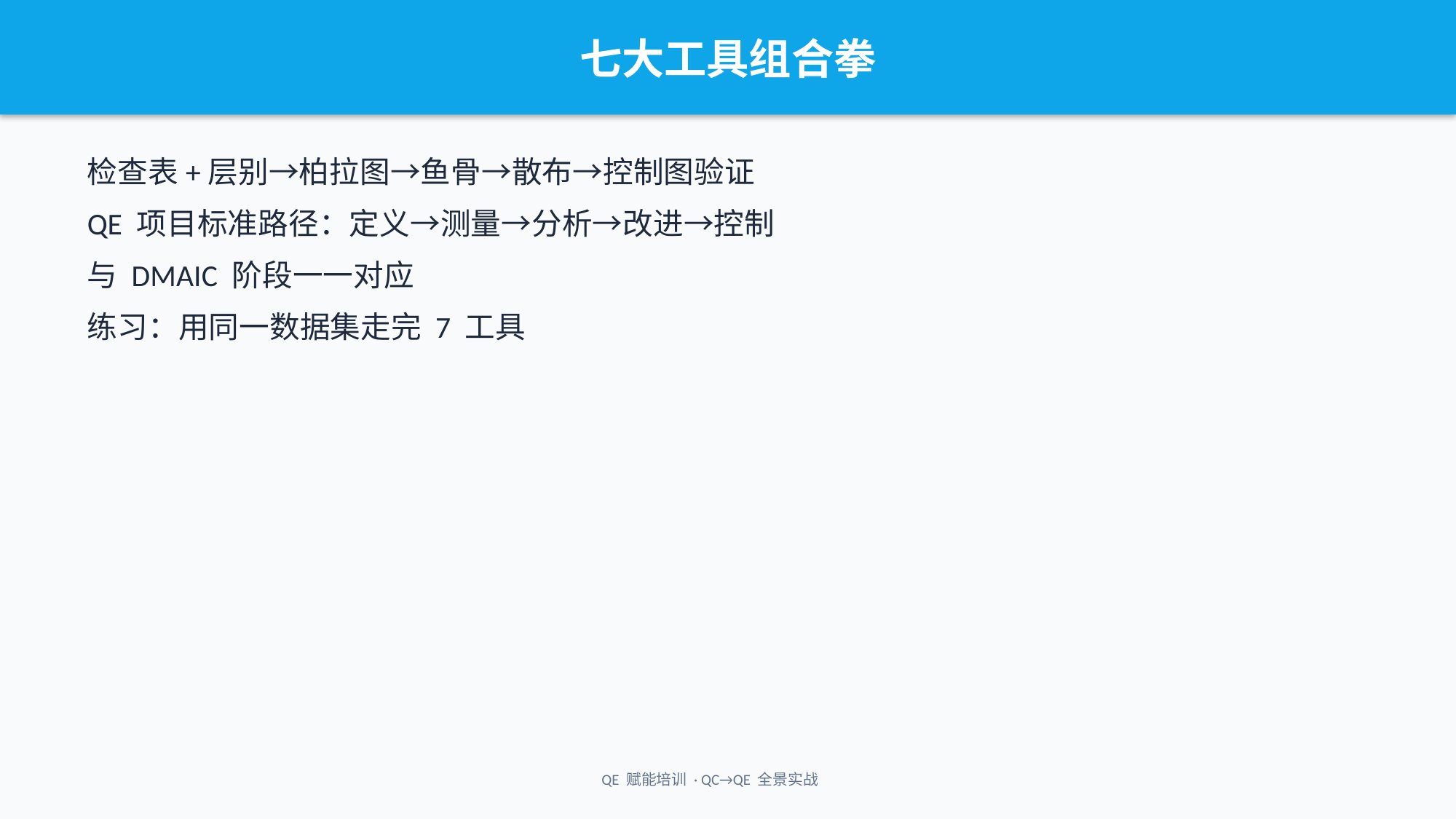

七大工具组合拳
检查表+层别→柏拉图→鱼骨→散布→控制图验证
QE 项目标准路径：定义→测量→分析→改进→控制
与 DMAIC 阶段一一对应
练习：用同一数据集走完 7 工具
QE 赋能培训 · QC→QE 全景实战